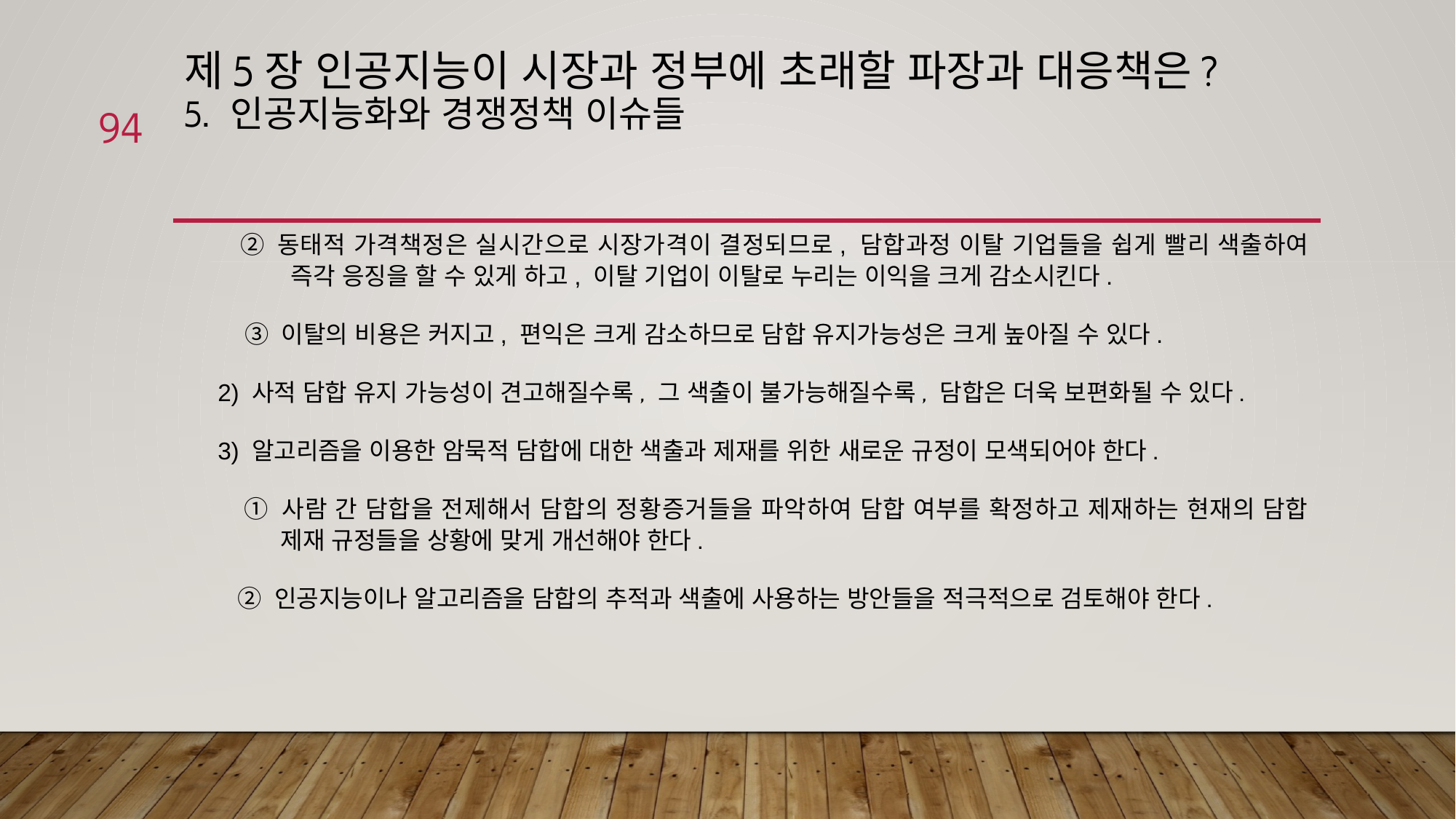

# 제5장 인공지능이 시장과 정부에 초래할 파장과 대응책은? 5. 인공지능화와 경쟁정책 이슈들
94
         ② 동태적 가격책정은 실시간으로 시장가격이 결정되므로, 담합과정 이탈 기업들을 쉽게 빨리 색출하여 즉각 응징을 할 수 있게 하고, 이탈 기업이 이탈로 누리는 이익을 크게 감소시킨다.
         ③ 이탈의 비용은 커지고, 편익은 크게 감소하므로 담합 유지가능성은 크게 높아질 수 있다.
     2) 사적 담합 유지 가능성이 견고해질수록, 그 색출이 불가능해질수록, 담합은 더욱 보편화될 수 있다.
     3) 알고리즘을 이용한 암묵적 담합에 대한 색출과 제재를 위한 새로운 규정이 모색되어야 한다.
        ① 사람 간 담합을 전제해서 담합의 정황증거들을 파악하여 담합 여부를 확정하고 제재하는 현재의 담합 제재 규정들을 상황에 맞게 개선해야 한다.
        ② 인공지능이나 알고리즘을 담합의 추적과 색출에 사용하는 방안들을 적극적으로 검토해야 한다.